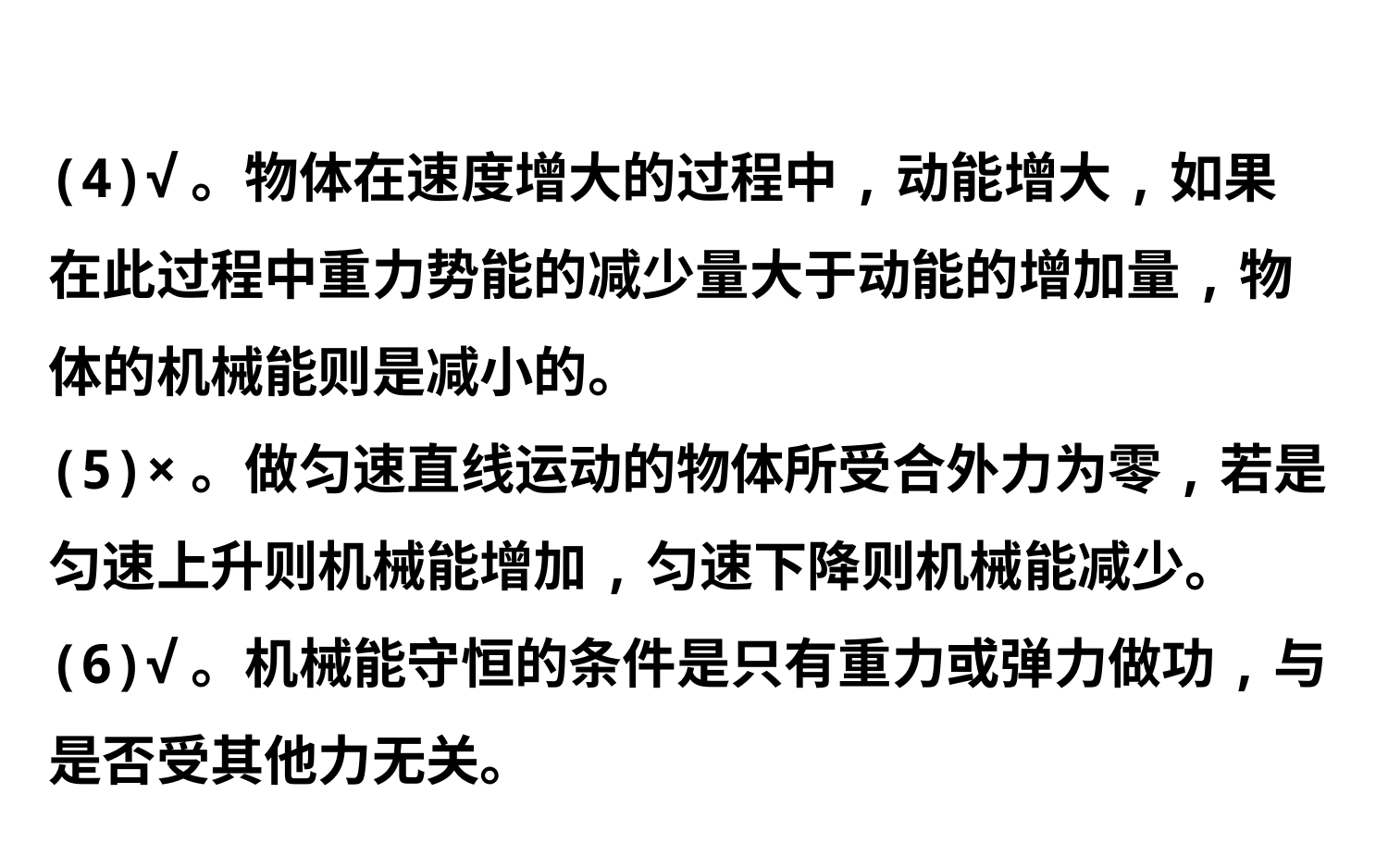

(4)√。物体在速度增大的过程中,动能增大,如果在此过程中重力势能的减少量大于动能的增加量,物体的机械能则是减小的。
(5)×。做匀速直线运动的物体所受合外力为零,若是匀速上升则机械能增加,匀速下降则机械能减少。
(6)√。机械能守恒的条件是只有重力或弹力做功,与是否受其他力无关。